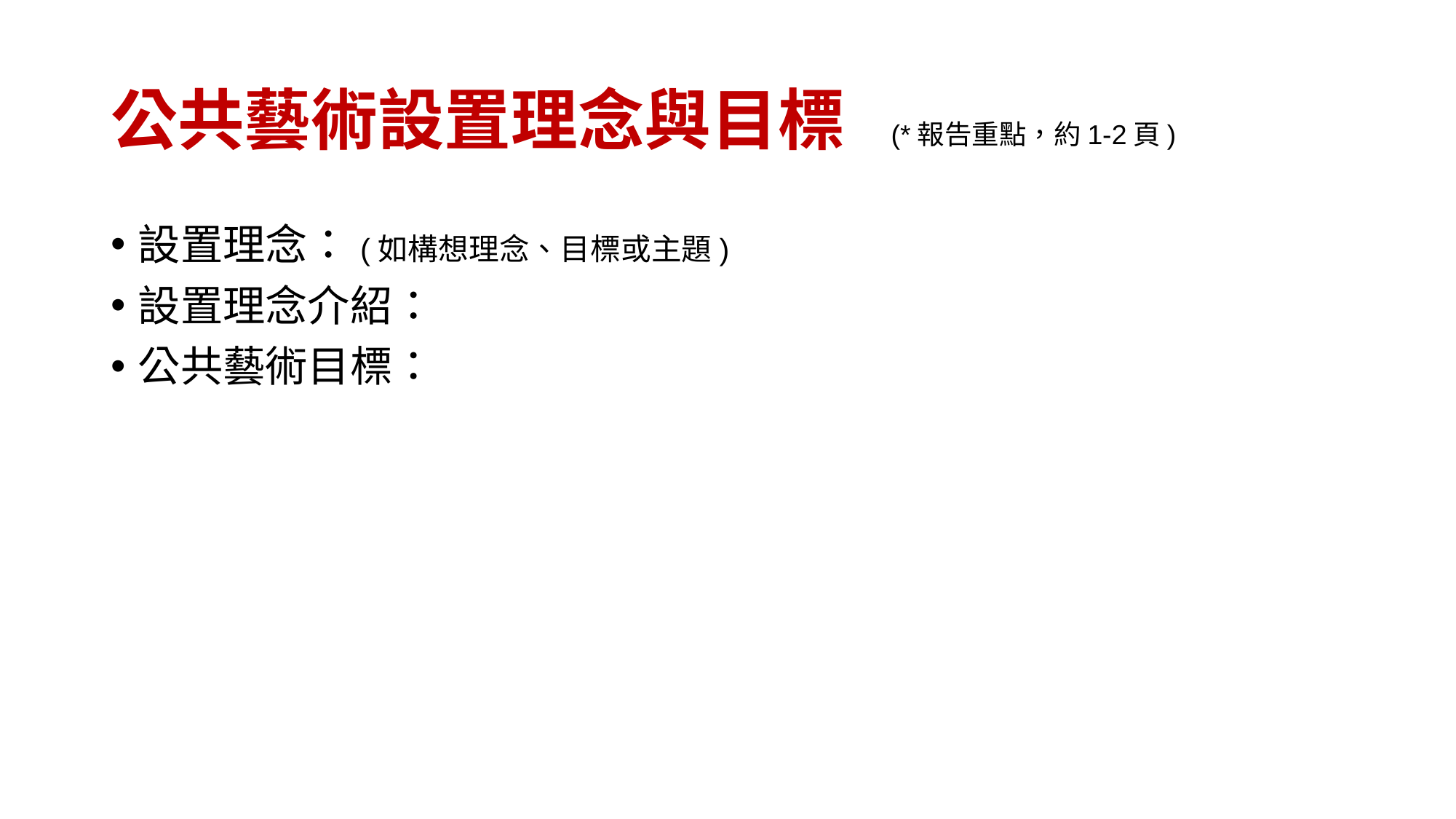

# 公共藝術設置理念與目標  (*報告重點，約1-2頁)
設置理念：(如構想理念、目標或主題)
設置理念介紹：
公共藝術目標：